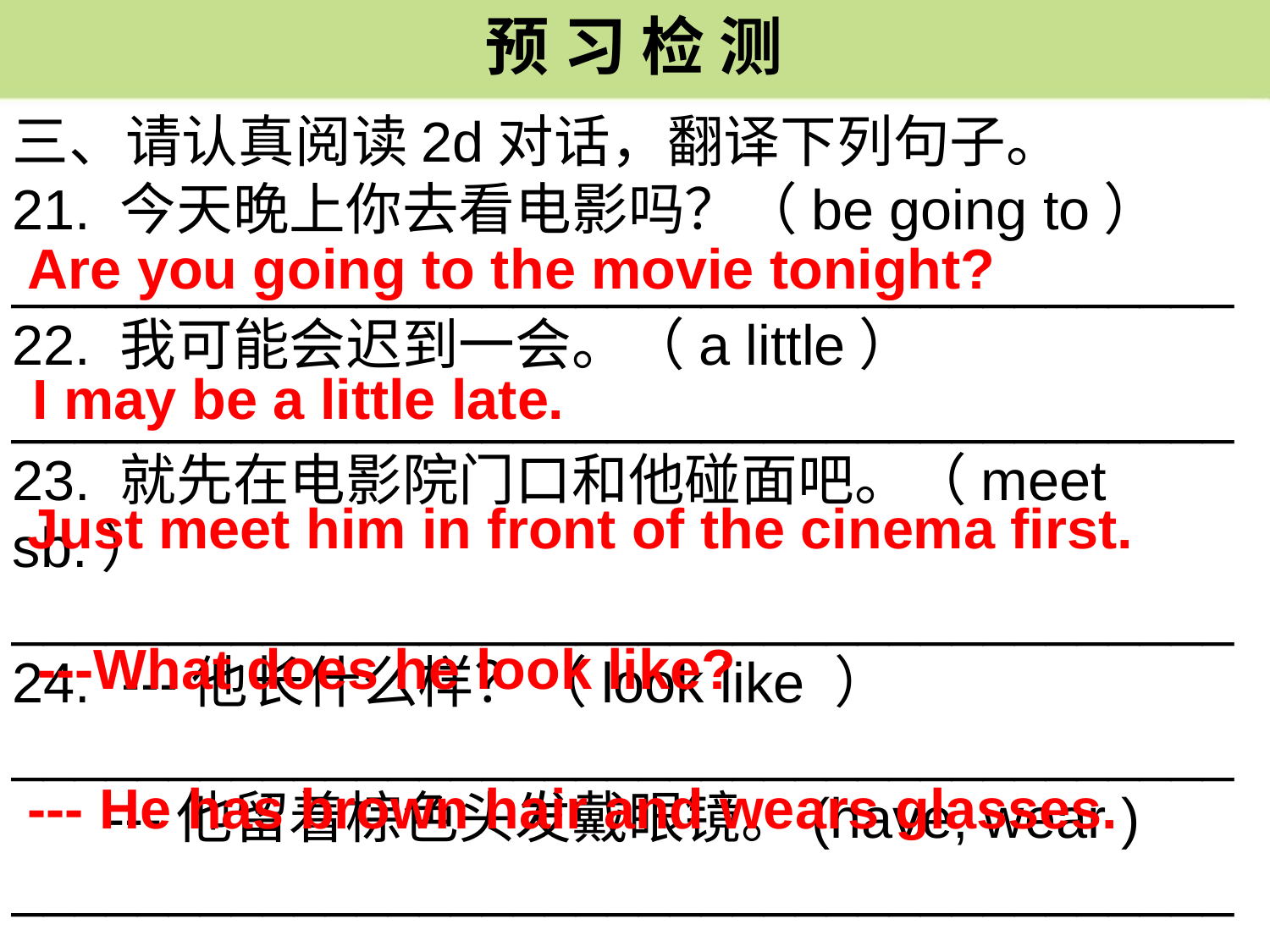

预 习 检 测
三、请认真阅读2d对话，翻译下列句子。
21. 今天晚上你去看电影吗？（be going to） _______________________________________
22. 我可能会迟到一会。（a little）
_______________________________________
23. 就先在电影院门口和他碰面吧。（meet sb.）
_______________________________________
24.  ---他长什么样？（look like ）
_______________________________________
      ---他留着棕色头发戴眼镜。(have, wear )
_______________________________________
Are you going to the movie tonight?
I may be a little late.
Just meet him in front of the cinema first.
---What does he look like?
--- He has brown hair and wears glasses.